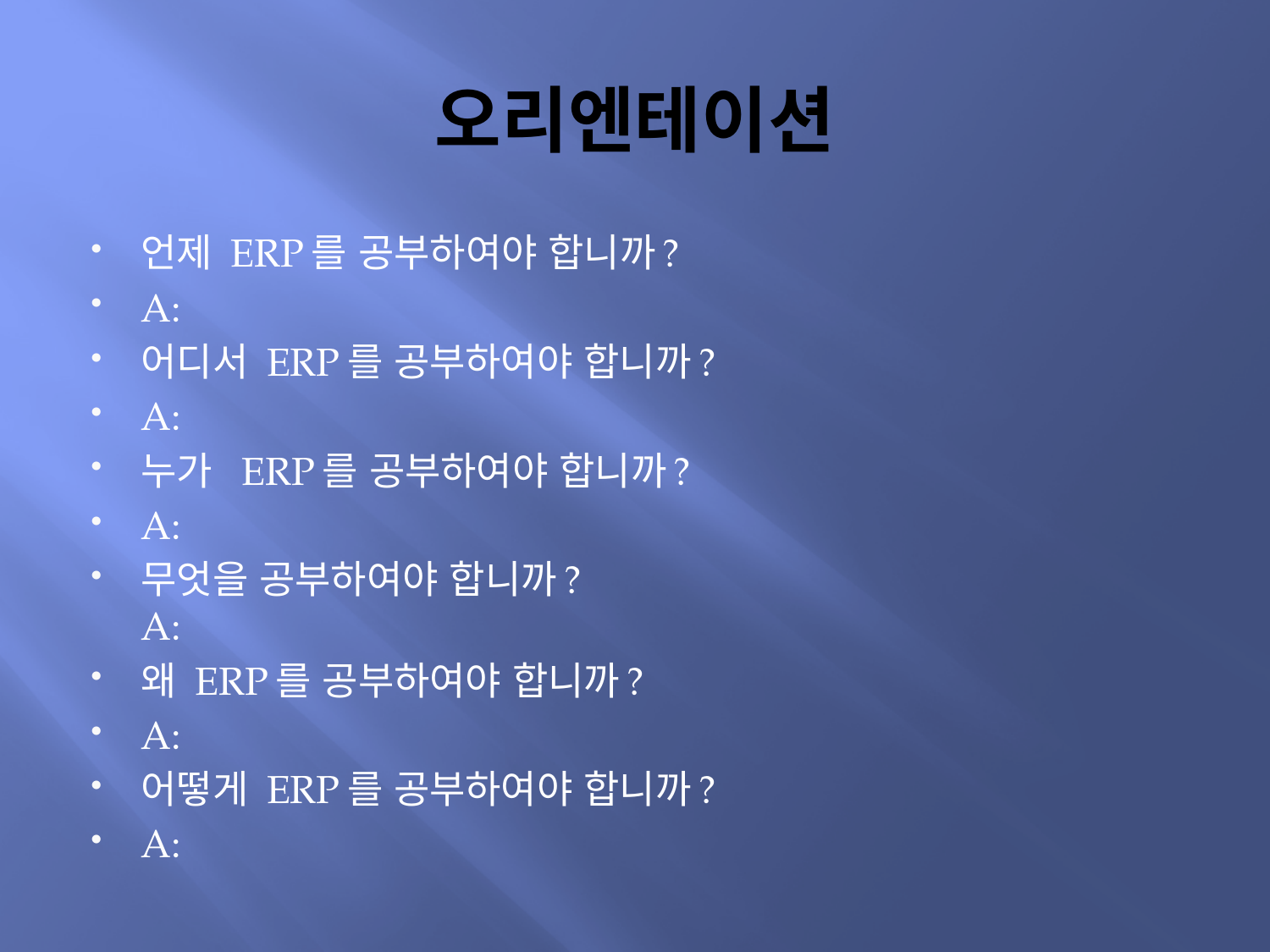

# 오리엔테이션
언제 ERP를 공부하여야 합니까?
A:
어디서 ERP를 공부하여야 합니까?
A:
누가  ERP를 공부하여야 합니까?
A:
무엇을 공부하여야 합니까?
A:
왜 ERP를 공부하여야 합니까?
A:
어떻게 ERP를 공부하여야 합니까?
A: